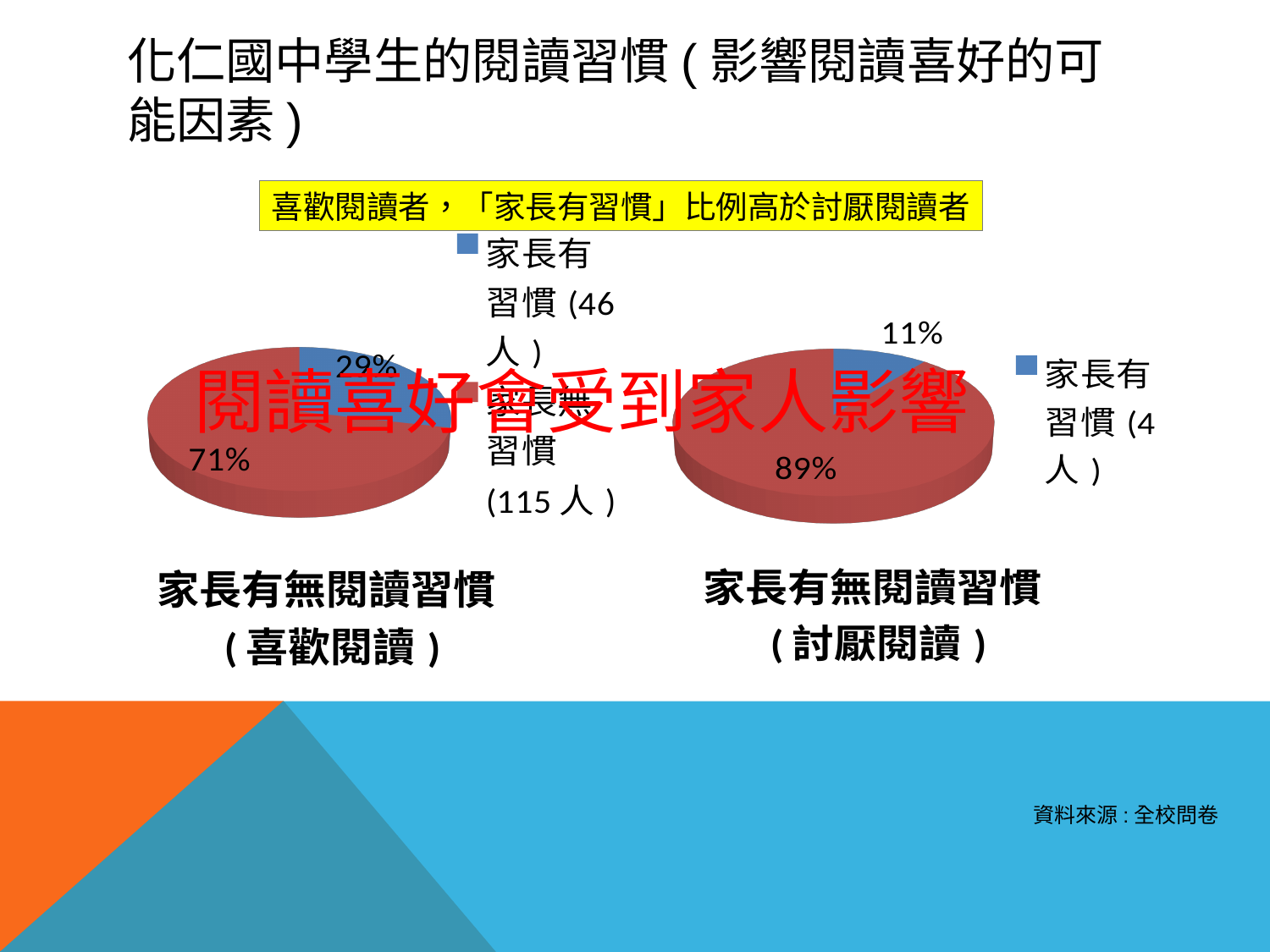

# 化仁國中學生的閱讀習慣(影響閱讀喜好的可能因素)
喜歡閱讀者，「家長有習慣」比例高於討厭閱讀者

[unsupported chart]

[unsupported chart]

閱讀喜好會受到家人影響
資料來源:全校問卷